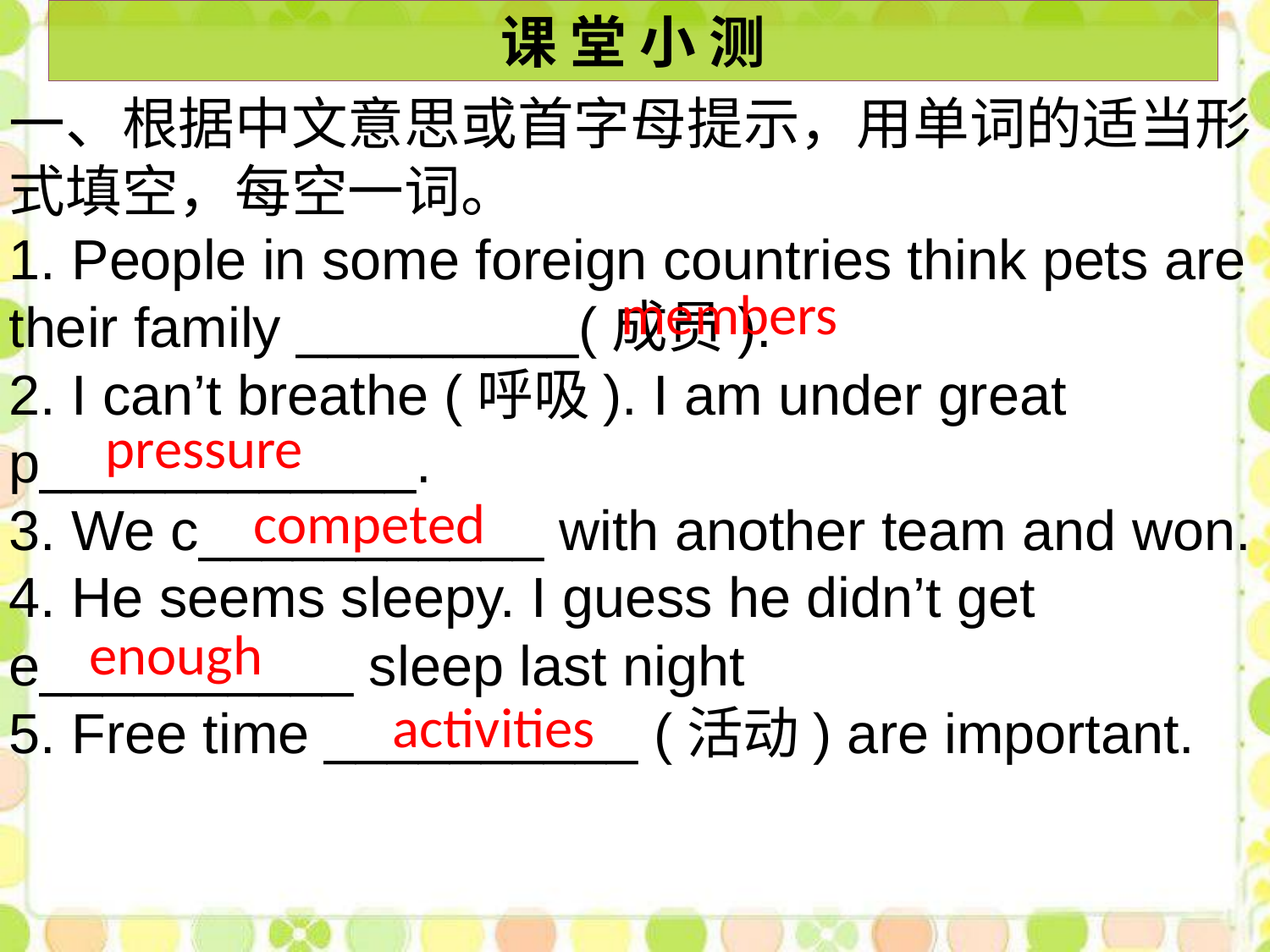

课 堂 小 测
一、根据中文意思或首字母提示，用单词的适当形式填空，每空一词。
1. People in some foreign countries think pets are their family _________(成员).
2. I can’t breathe (呼吸). I am under great p____________.
3. We c___________ with another team and won.
4. He seems sleepy. I guess he didn’t get e__________ sleep last night
5. Free time __________ (活动) are important.
members
 pressure
competed
enough
activities